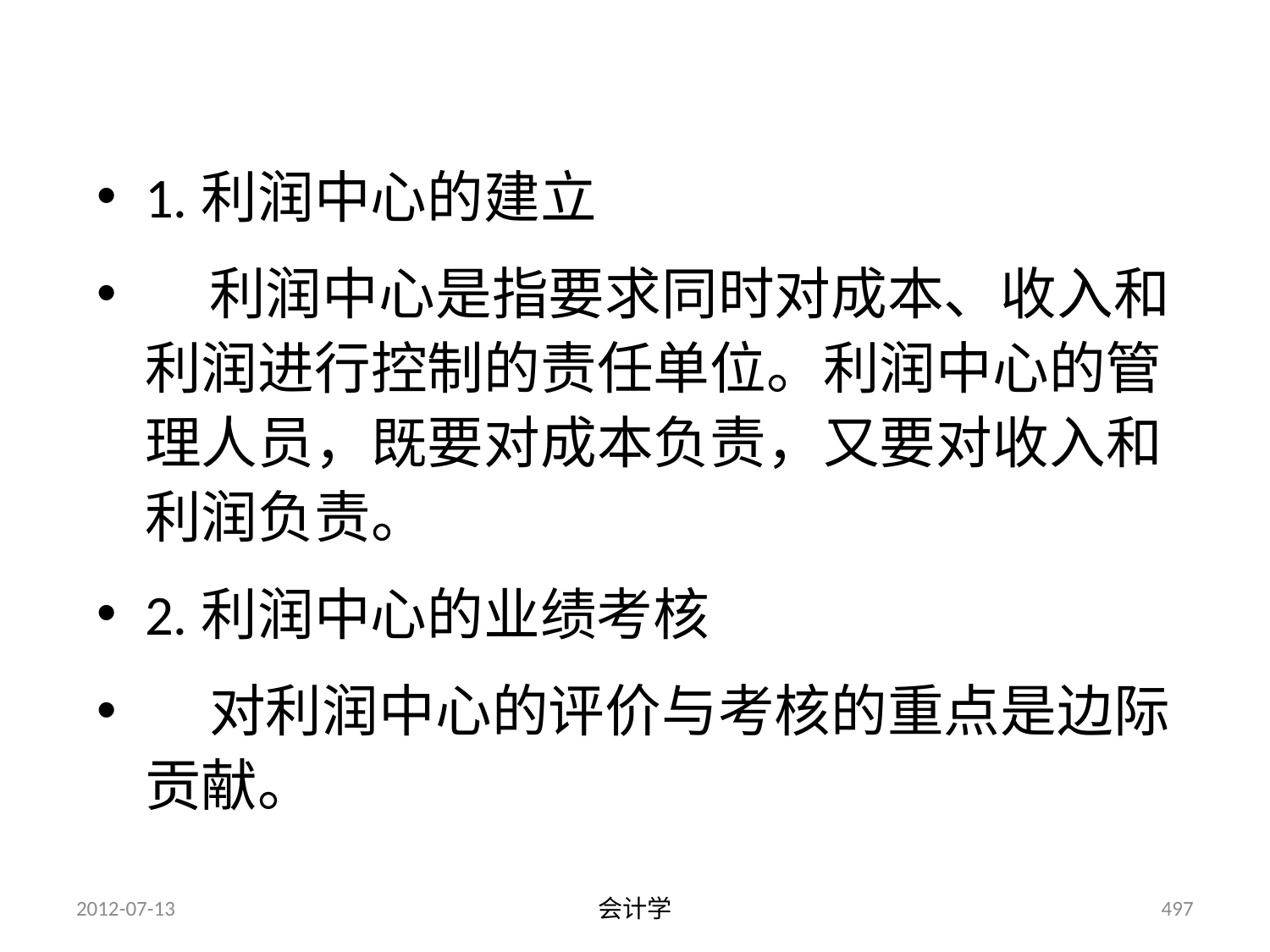

# 三、利润中心
1.利润中心的建立
    利润中心是指要求同时对成本、收入和利润进行控制的责任单位。利润中心的管理人员，既要对成本负责，又要对收入和利润负责。
2.利润中心的业绩考核
    对利润中心的评价与考核的重点是边际贡献。
2012-07-13
会计学
497